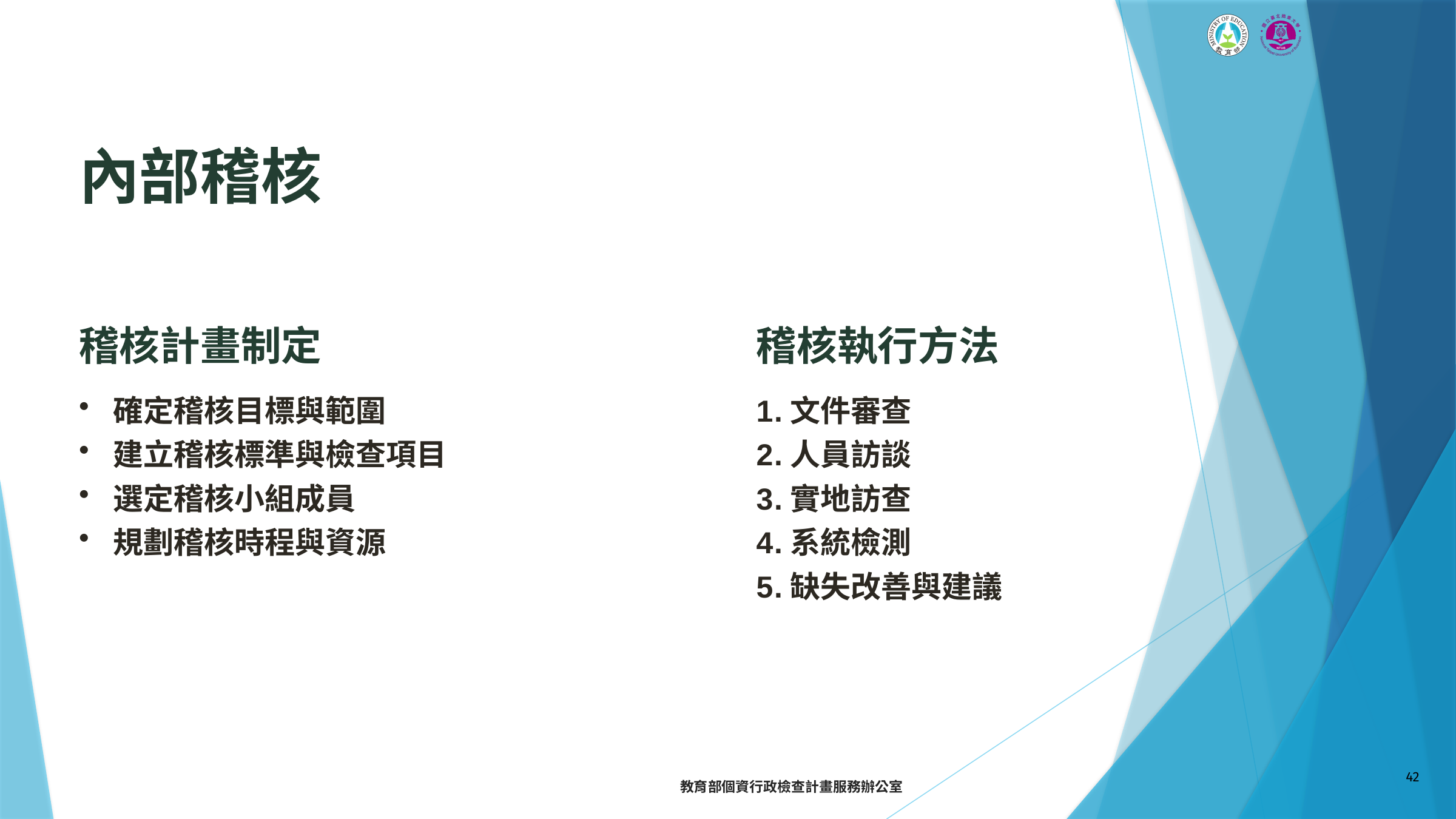

內部稽核
稽核計畫制定
稽核執行方法
確定稽核目標與範圍
文件審查
建立稽核標準與檢查項目
人員訪談
選定稽核小組成員
實地訪查
規劃稽核時程與資源
系統檢測
缺失改善與建議
42
教育部個資行政檢查計畫服務辦公室